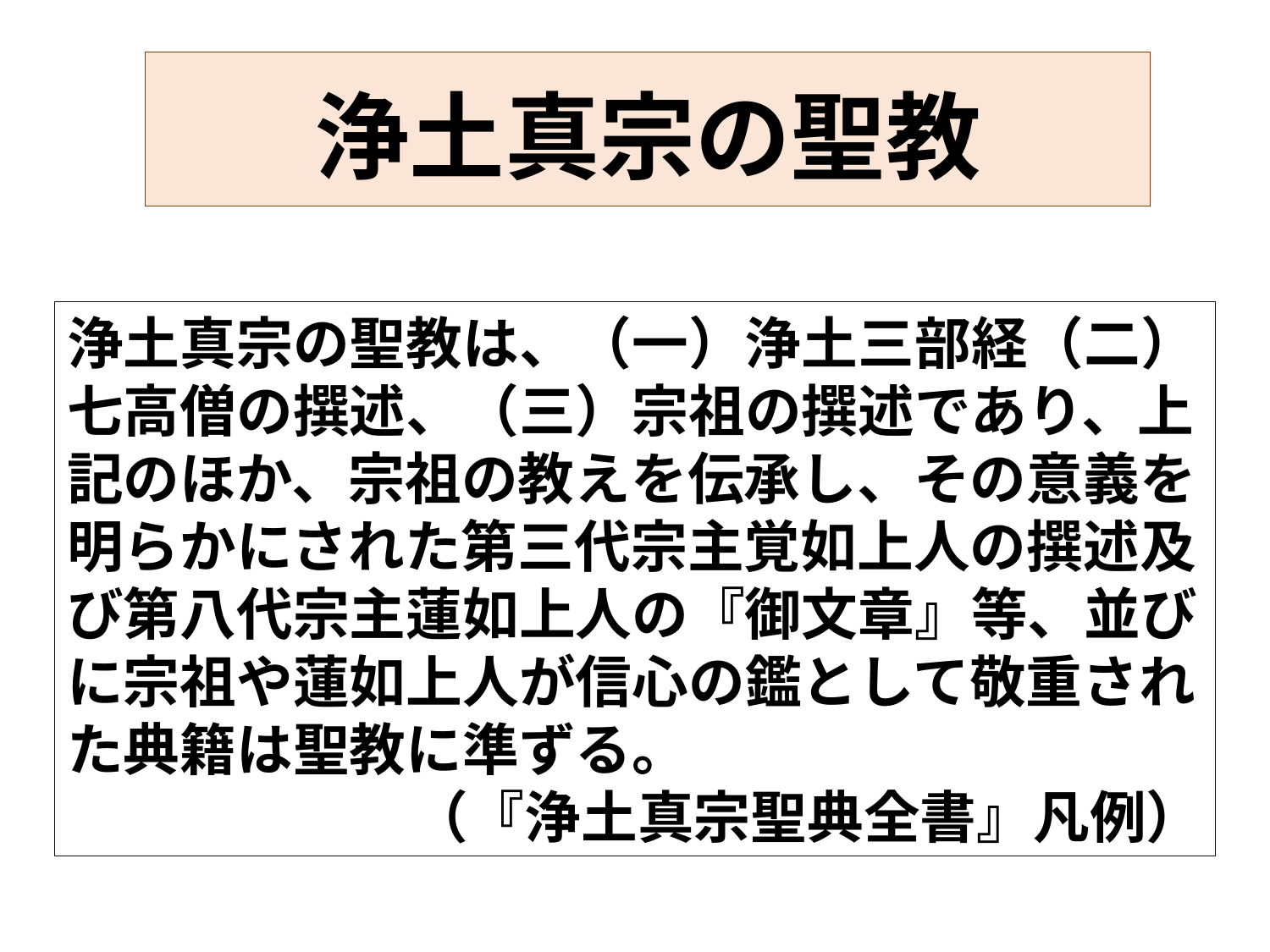

浄土真宗の聖教
浄土真宗の聖教は、（一）浄土三部経（二）七高僧の撰述、（三）宗祖の撰述であり、上記のほか、宗祖の教えを伝承し、その意義を明らかにされた第三代宗主覚如上人の撰述及び第八代宗主蓮如上人の『御文章』等、並びに宗祖や蓮如上人が信心の鑑として敬重された典籍は聖教に準ずる。
（『浄土真宗聖典全書』凡例）